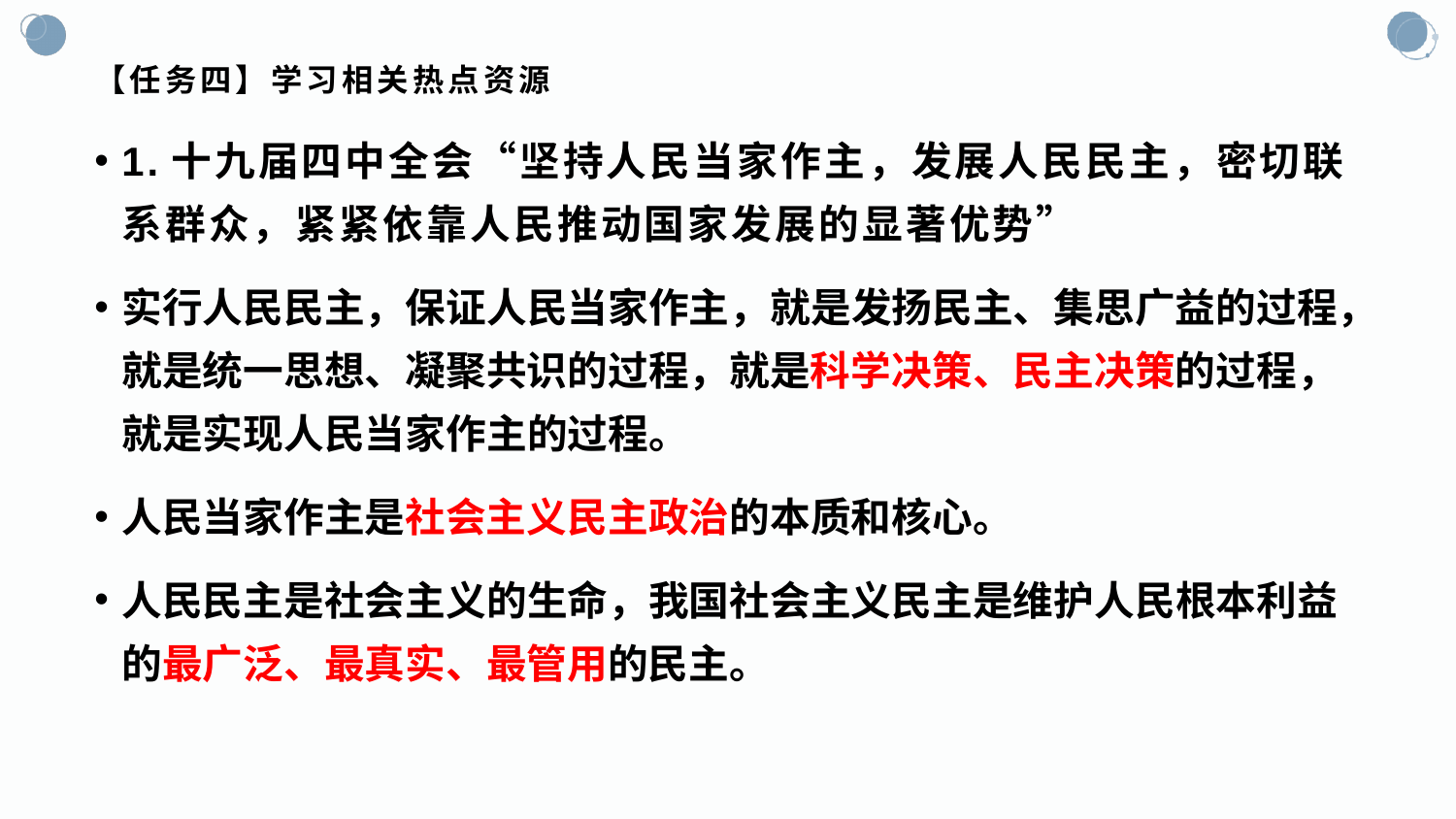

# 【任务四】学习相关热点资源
1.十九届四中全会“坚持人民当家作主，发展人民民主，密切联系群众，紧紧依靠人民推动国家发展的显著优势”
实行人民民主，保证人民当家作主，就是发扬民主、集思广益的过程，就是统一思想、凝聚共识的过程，就是科学决策、民主决策的过程，就是实现人民当家作主的过程。
人民当家作主是社会主义民主政治的本质和核心。
人民民主是社会主义的生命，我国社会主义民主是维护人民根本利益的最广泛、最真实、最管用的民主。